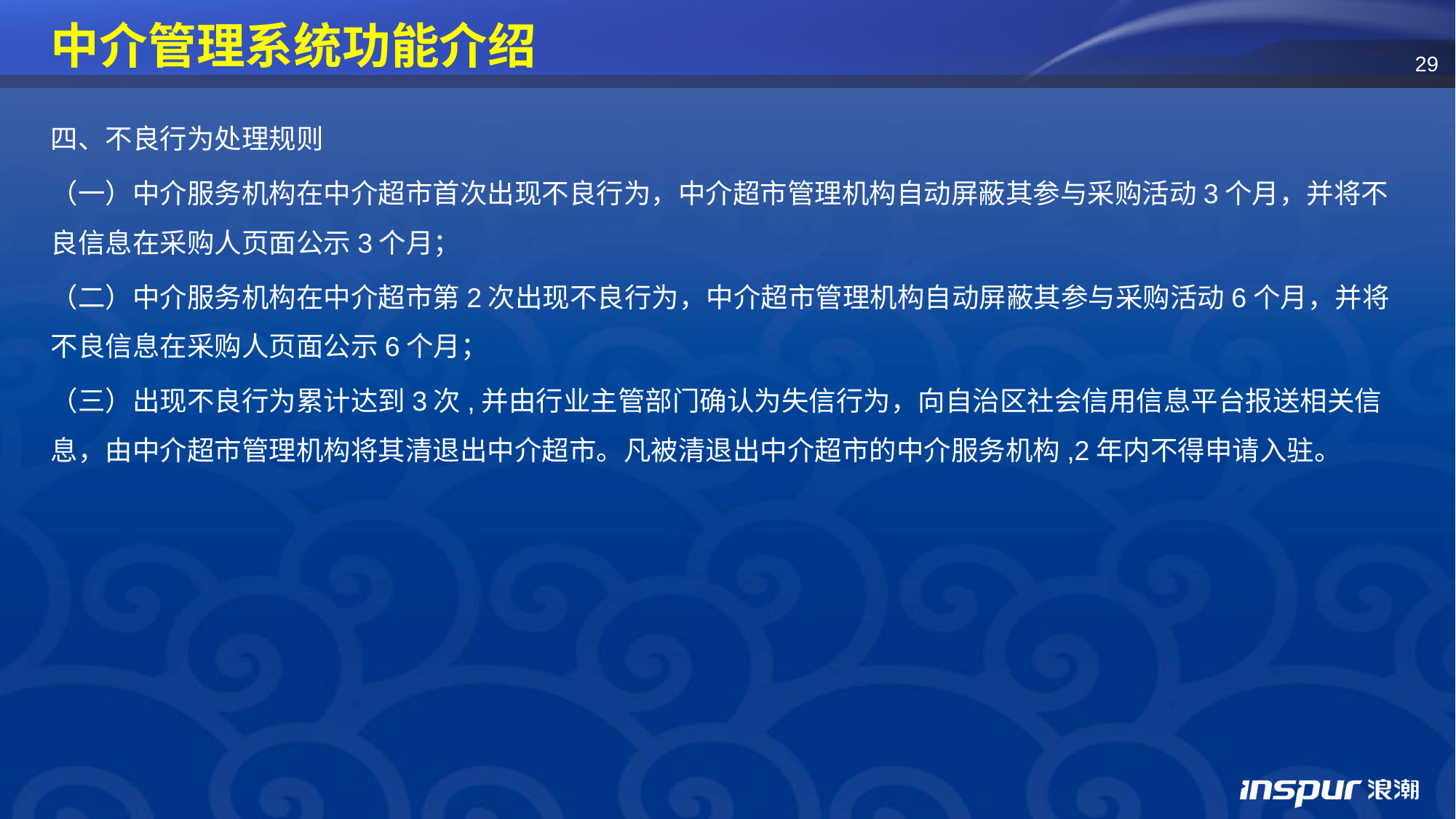

# 中介管理系统功能介绍
四、不良行为处理规则
（一）中介服务机构在中介超市首次出现不良行为，中介超市管理机构自动屏蔽其参与采购活动3个月，并将不良信息在采购人页面公示3个月；
（二）中介服务机构在中介超市第2次出现不良行为，中介超市管理机构自动屏蔽其参与采购活动6个月，并将不良信息在采购人页面公示6个月；
（三）出现不良行为累计达到3次,并由行业主管部门确认为失信行为，向自治区社会信用信息平台报送相关信息，由中介超市管理机构将其清退出中介超市。凡被清退出中介超市的中介服务机构,2年内不得申请入驻。